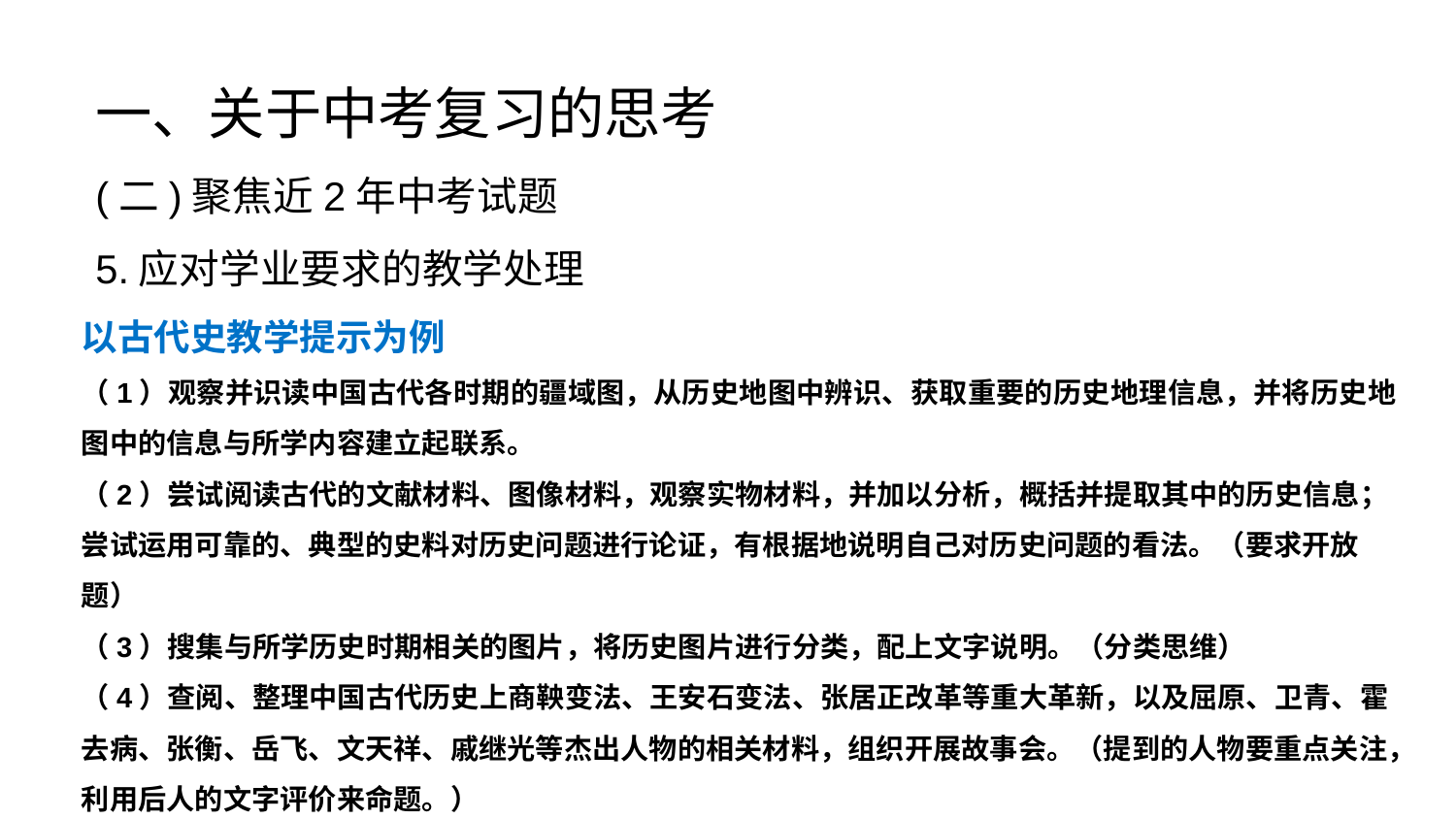

一、关于中考复习的思考
(二)聚焦近2年中考试题
5.应对学业要求的教学处理
以古代史教学提示为例
（1）观察并识读中国古代各时期的疆域图，从历史地图中辨识、获取重要的历史地理信息，并将历史地图中的信息与所学内容建立起联系。
（2）尝试阅读古代的文献材料、图像材料，观察实物材料，并加以分析，概括并提取其中的历史信息；尝试运用可靠的、典型的史料对历史问题进行论证，有根据地说明自己对历史问题的看法。（要求开放题）
（3）搜集与所学历史时期相关的图片，将历史图片进行分类，配上文字说明。（分类思维）
（4）查阅、整理中国古代历史上商鞅变法、王安石变法、张居正改革等重大革新，以及屈原、卫青、霍去病、张衡、岳飞、文天祥、戚继光等杰出人物的相关材料，组织开展故事会。（提到的人物要重点关注，利用后人的文字评价来命题。）